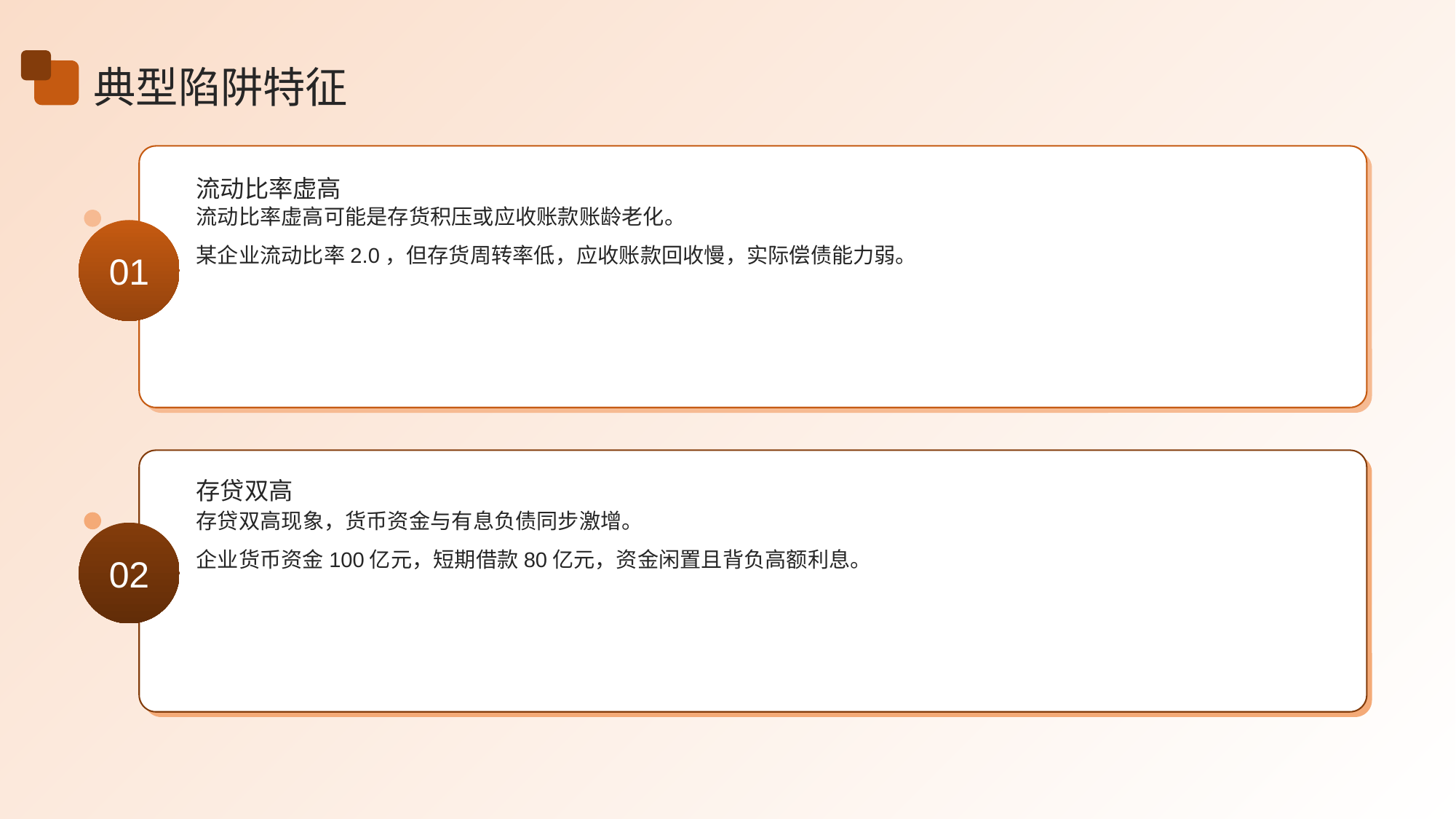

典型陷阱特征

流动比率虚高
流动比率虚高可能是存货积压或应收账款账龄老化。
某企业流动比率2.0，但存货周转率低，应收账款回收慢，实际偿债能力弱。

01

存贷双高
存贷双高现象，货币资金与有息负债同步激增。
企业货币资金100亿元，短期借款80亿元，资金闲置且背负高额利息。

02